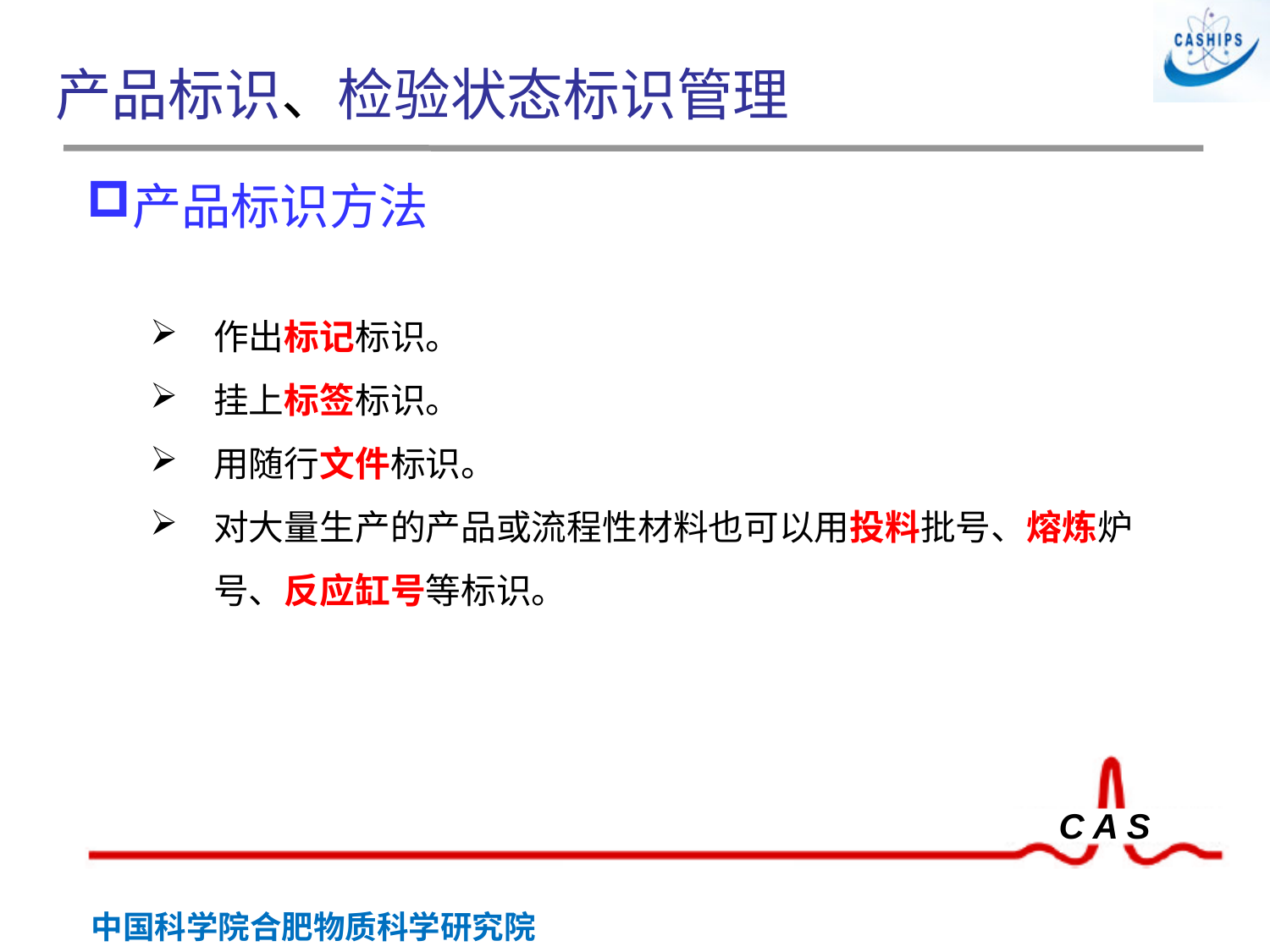

# 产品标识、检验状态标识管理
产品标识方法

作出标记标识。
挂上标签标识。
用随行文件标识。
对大量生产的产品或流程性材料也可以用投料批号、熔炼炉号、反应缸号等标识。

  胶印章